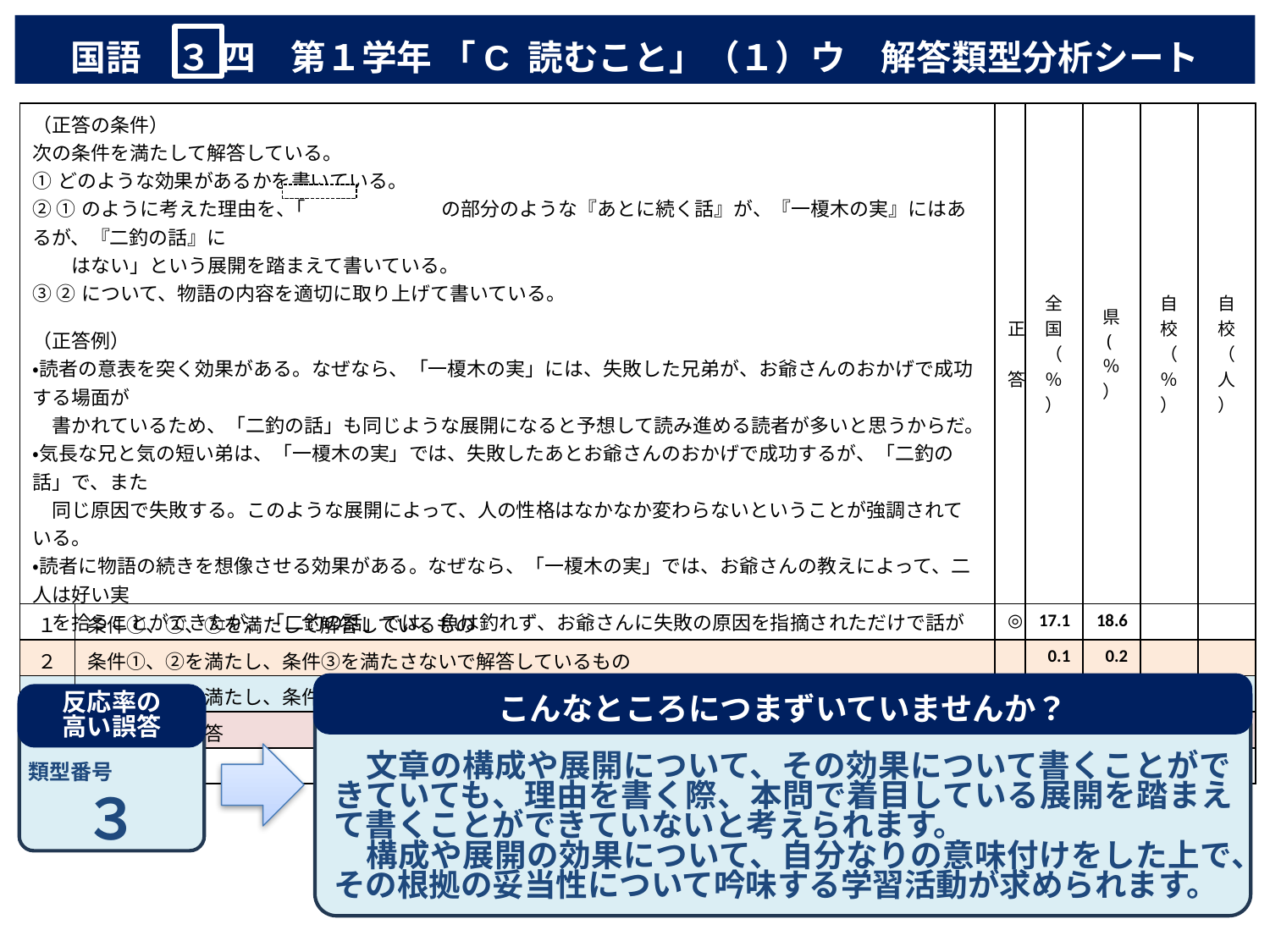

国語　３ 四　第１学年 「C 読むこと」（１）ウ　解答類型分析シート

| （正答の条件） 次の条件を満たして解答している。 ①どのような効果があるかを書いている。 ② ①のように考えた理由を、｢　　　　　　　の部分のような『あとに続く話』が、『一榎木の実』にはあるが、『二釣の話』に　 　　はない」という展開を踏まえて書いている。 ③ ②について、物語の内容を適切に取り上げて書いている。 （正答例） ・読者の意表を突く効果がある。なぜなら、「一榎木の実」には、失敗した兄弟が、お爺さんのおかげで成功する場面が 　書かれているため、「二釣の話」も同じような展開になると予想して読み進める読者が多いと思うからだ。 ・気長な兄と気の短い弟は、「一榎木の実」では、失敗したあとお爺さんのおかげで成功するが、「二釣の話」で、また 　同じ原因で失敗する。このような展開によって、人の性格はなかなか変わらないということが強調されている。 ・読者に物語の続きを想像させる効果がある。なぜなら、「一榎木の実」では、お爺さんの教えによって、二人は好い実 　を拾うことができたが、「二釣の話」では、魚は釣れず、お爺さんに失敗の原因を指摘されただけで話が終わっている 　ので、その後、二人が目的を達成できたのかどうかが気になるからだ。 |  | 正　答 | 全国（％） | 県 (％） | 自校（％） | 自校（人） |
| --- | --- | --- | --- | --- | --- | --- |
| １ | 条件①、②、③を満たして解答しているもの | ◎ | 17.1 | 18.6 |  |  |
| ２ | 条件①、②を満たし、条件③を満たさないで解答しているもの |  | 0.1 | 0.2 |  |  |
| ３ | 条件①、③を満たし、条件②を満たさないで解答しているもの |  | 34.2 | 36.5 |  |  |
| 99 | 上記以外の解答 |  | 20.5 | 21.4 |  |  |
| ０ | 無解答 |  | 28.1 | 23.4 |  |  |

こんなところにつまずいていませんか？
　文章の構成や展開について、その効果について書くことができていても、理由を書く際、本問で着目している展開を踏まえて書くことができていないと考えられます。
　構成や展開の効果について、自分なりの意味付けをした上で、その根拠の妥当性について吟味する学習活動が求められます。
反応率の
高い誤答

３

類型番号